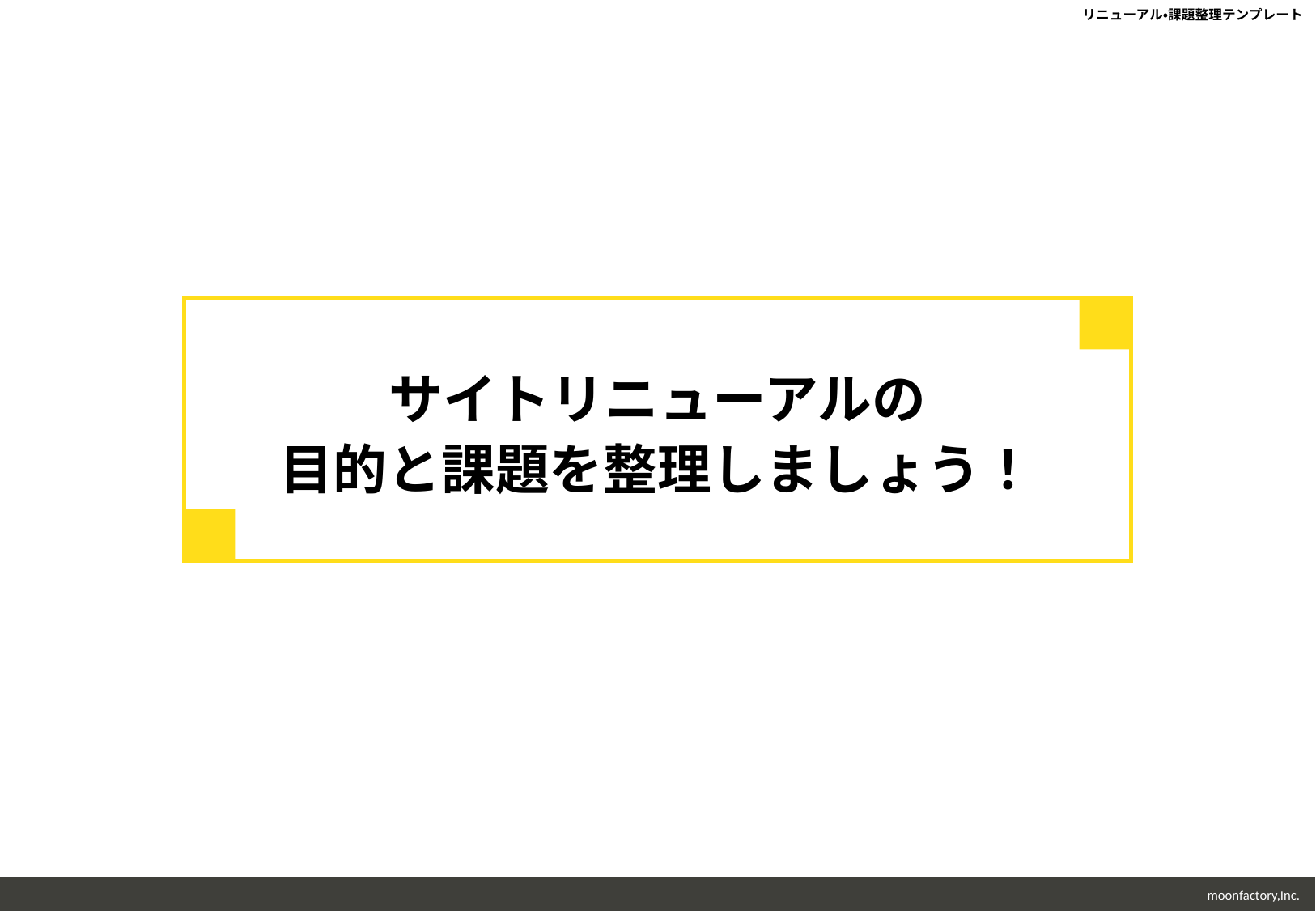

リニューアル・課題整理テンプレート
サイトリニューアルの
目的と課題を整理しましょう！

moonfactory,Inc.